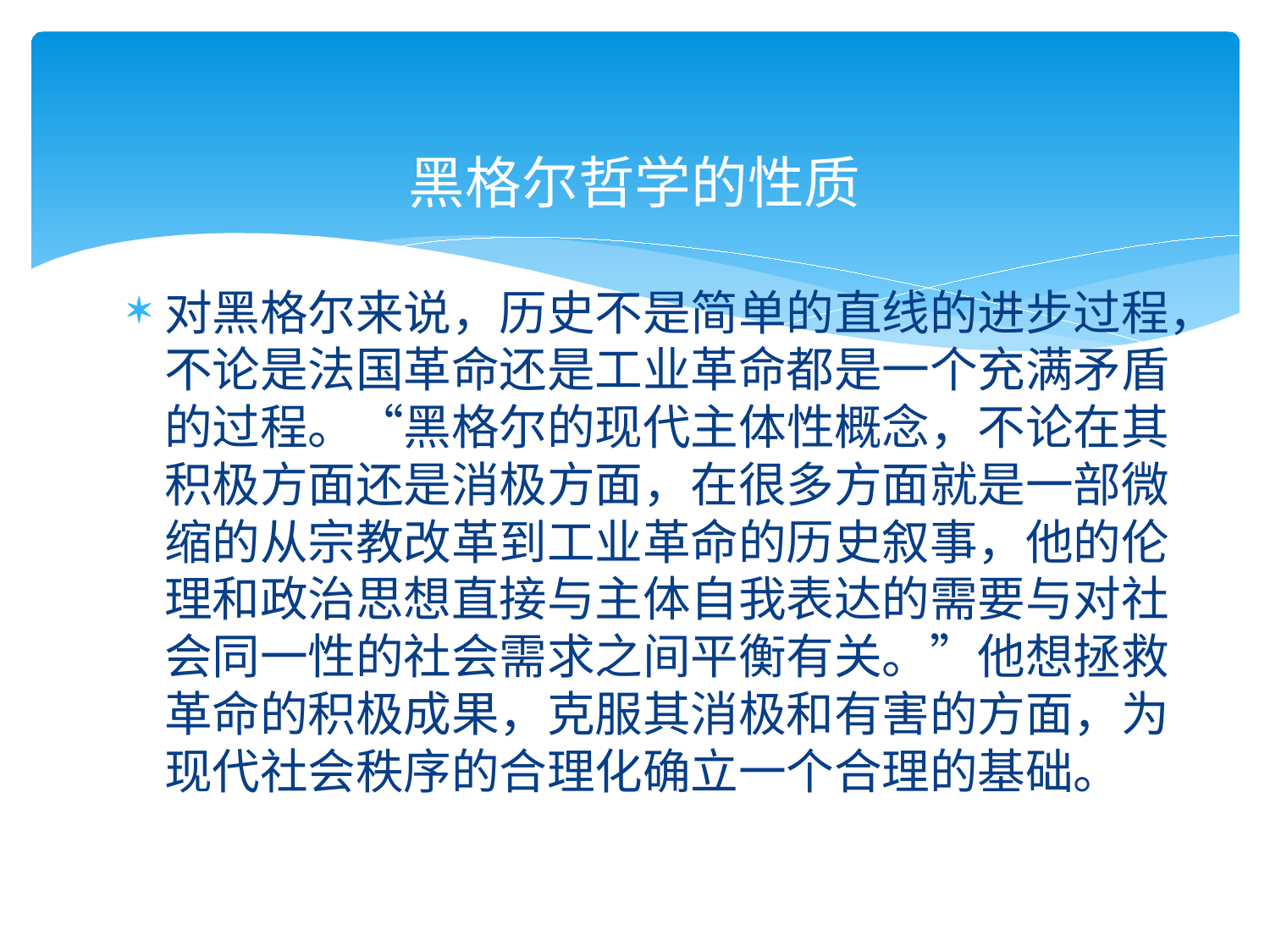

# 黑格尔哲学的性质
对黑格尔来说，历史不是简单的直线的进步过程，不论是法国革命还是工业革命都是一个充满矛盾的过程。“黑格尔的现代主体性概念，不论在其积极方面还是消极方面，在很多方面就是一部微缩的从宗教改革到工业革命的历史叙事，他的伦理和政治思想直接与主体自我表达的需要与对社会同一性的社会需求之间平衡有关。”他想拯救革命的积极成果，克服其消极和有害的方面，为现代社会秩序的合理化确立一个合理的基础。